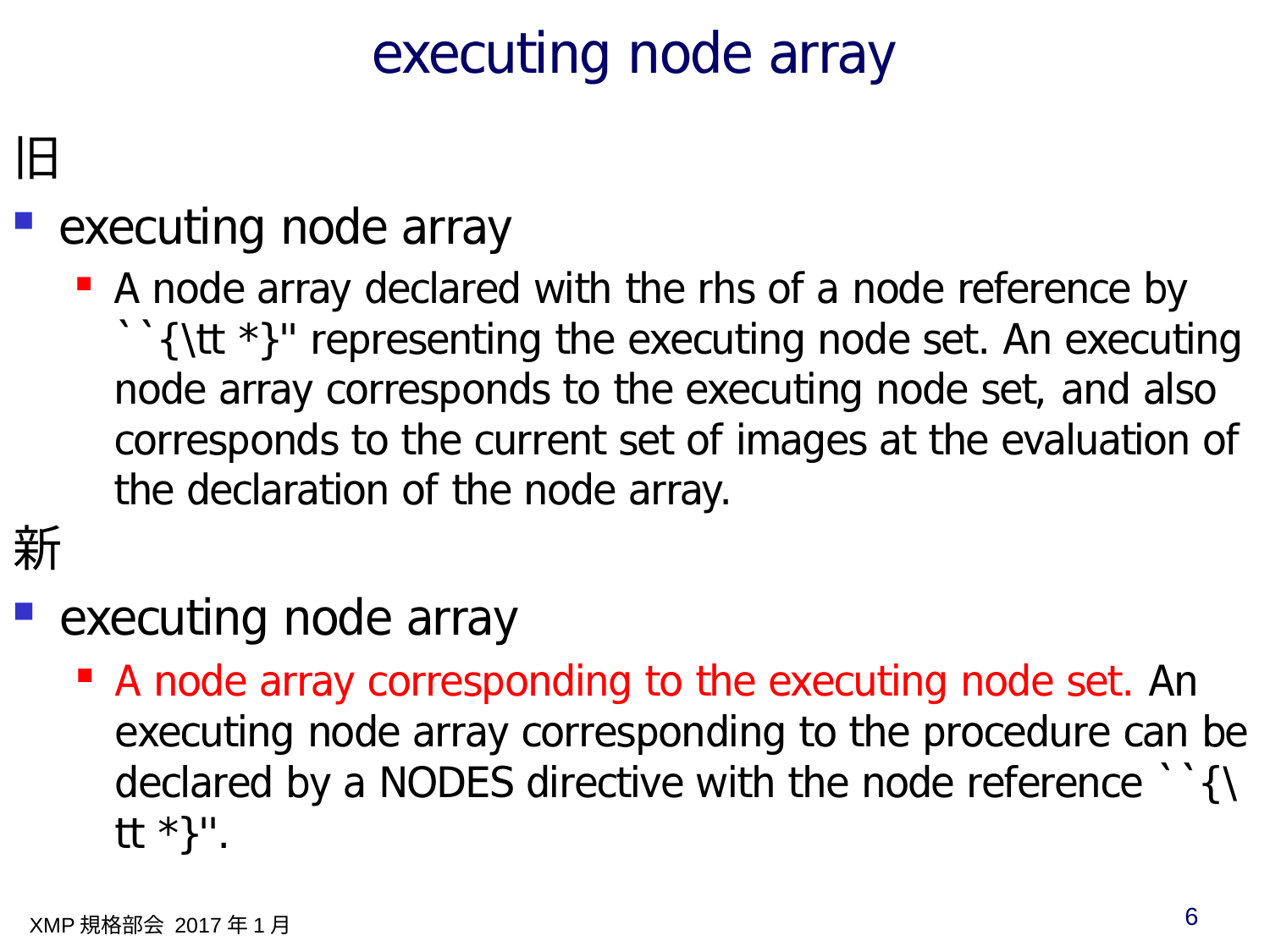

# executing node array
旧
executing node array
A node array declared with the rhs of a node reference by ``{\tt *}'' representing the executing node set. An executing node array corresponds to the executing node set, and also corresponds to the current set of images at the evaluation of the declaration of the node array.
新
executing node array
A node array corresponding to the executing node set. An executing node array corresponding to the procedure can be declared by a NODES directive with the node reference ``{\tt *}''.
6
XMP規格部会 2017年1月